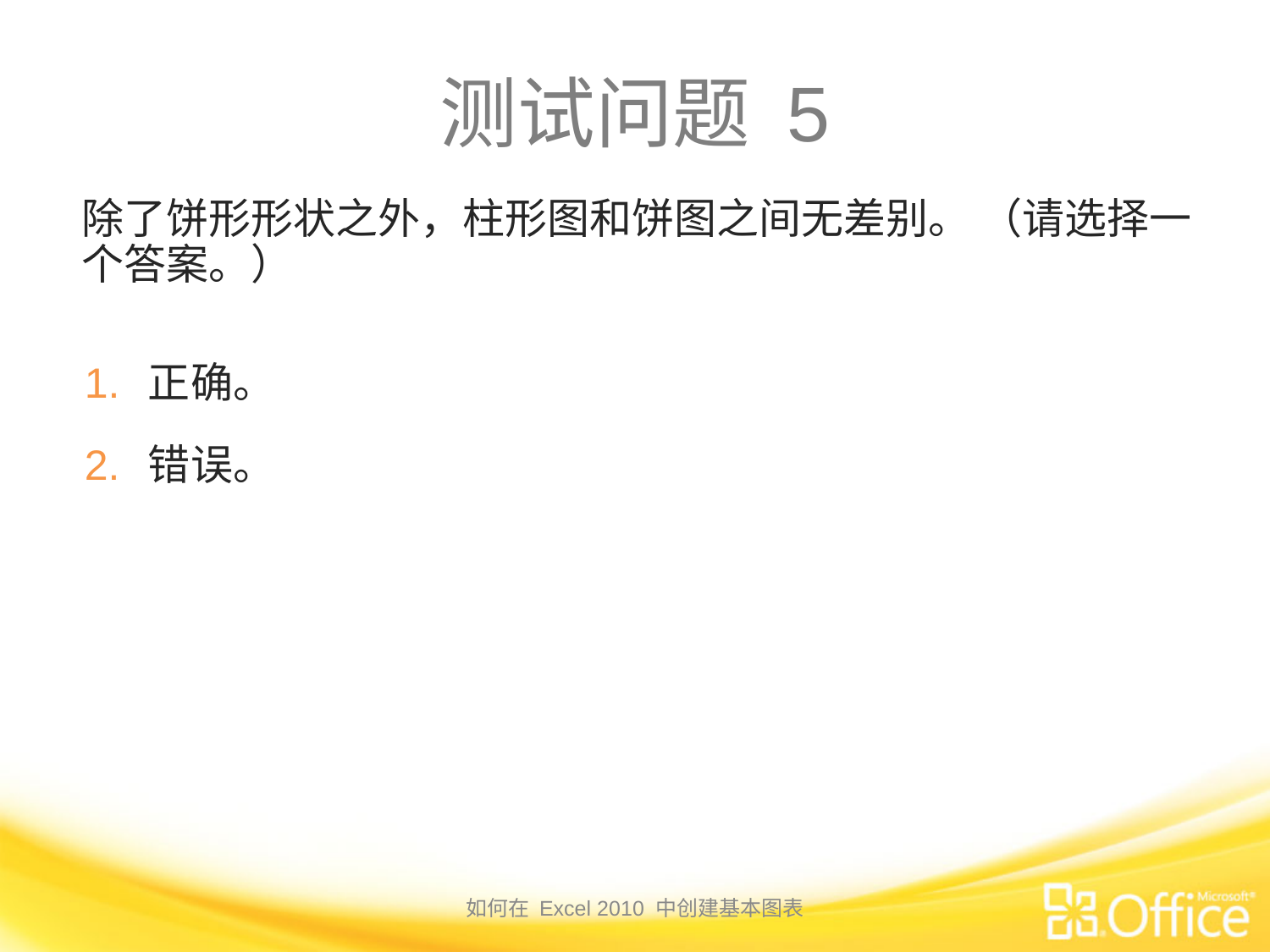

# 测试问题 5
除了饼形形状之外，柱形图和饼图之间无差别。 （请选择一个答案。）
正确。
错误。
如何在 Excel 2010 中创建基本图表